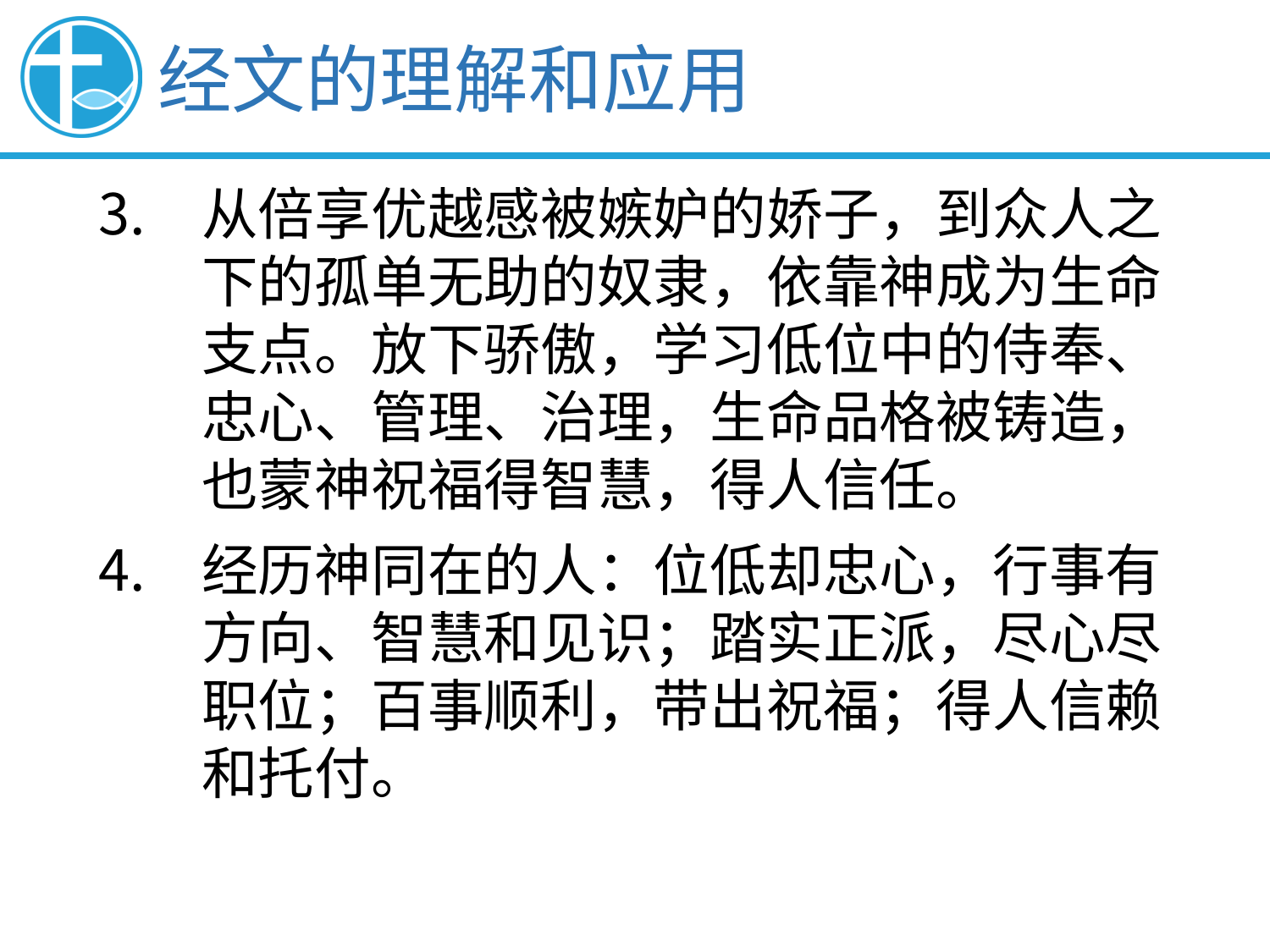

经文的理解和应用
从倍享优越感被嫉妒的娇子，到众人之下的孤单无助的奴隶，依靠神成为生命支点。放下骄傲，学习低位中的侍奉、忠心、管理、治理，生命品格被铸造，也蒙神祝福得智慧，得人信任。
经历神同在的人：位低却忠心，行事有方向、智慧和见识；踏实正派，尽心尽职位；百事顺利，带出祝福；得人信赖和托付。